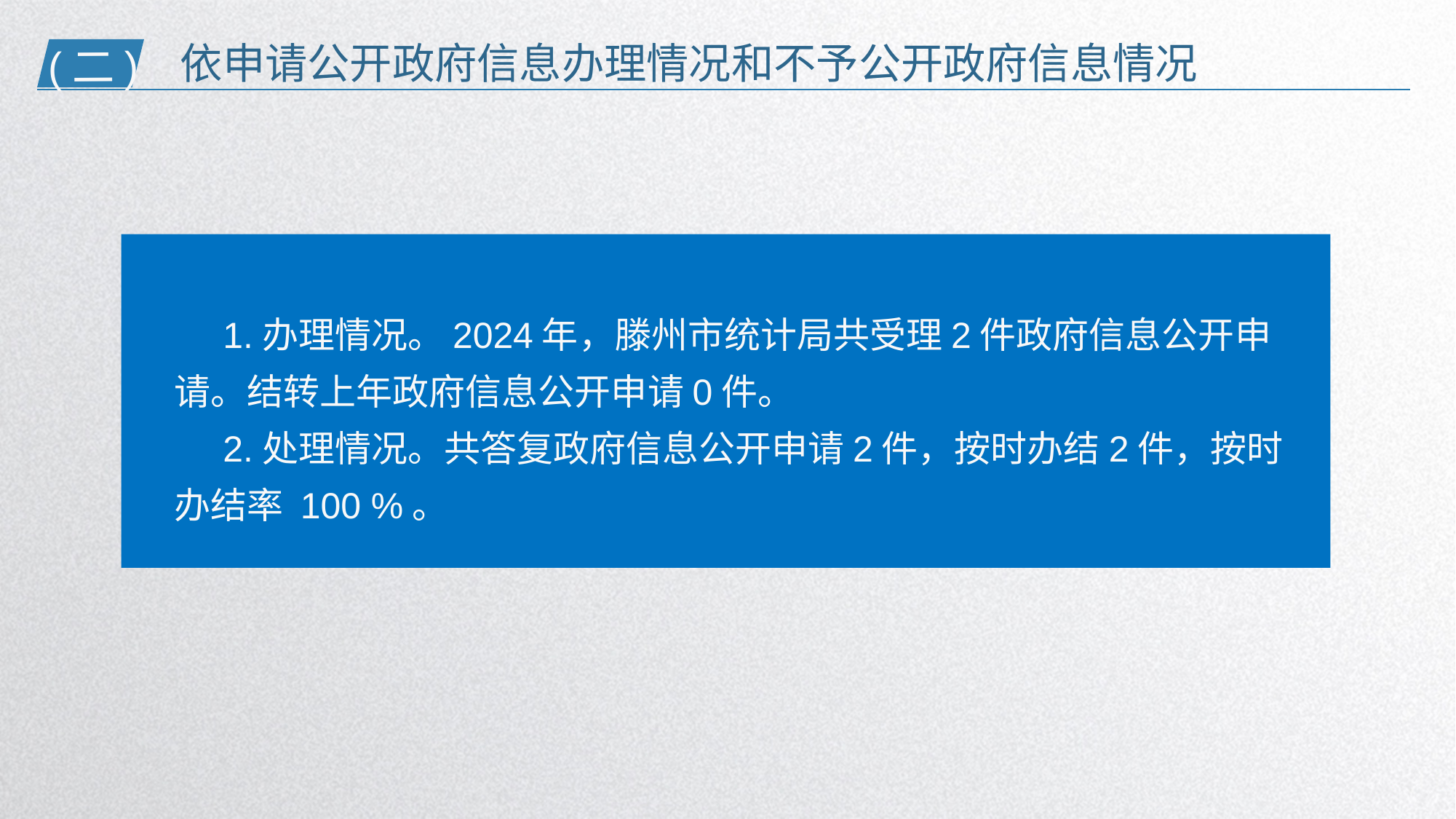

依申请公开政府信息办理情况和不予公开政府信息情况

(二)

1.办理情况。2024年，滕州市统计局共受理2件政府信息公开申请。结转上年政府信息公开申请0件。
2.处理情况。共答复政府信息公开申请2件，按时办结2件，按时办结率 100 %。